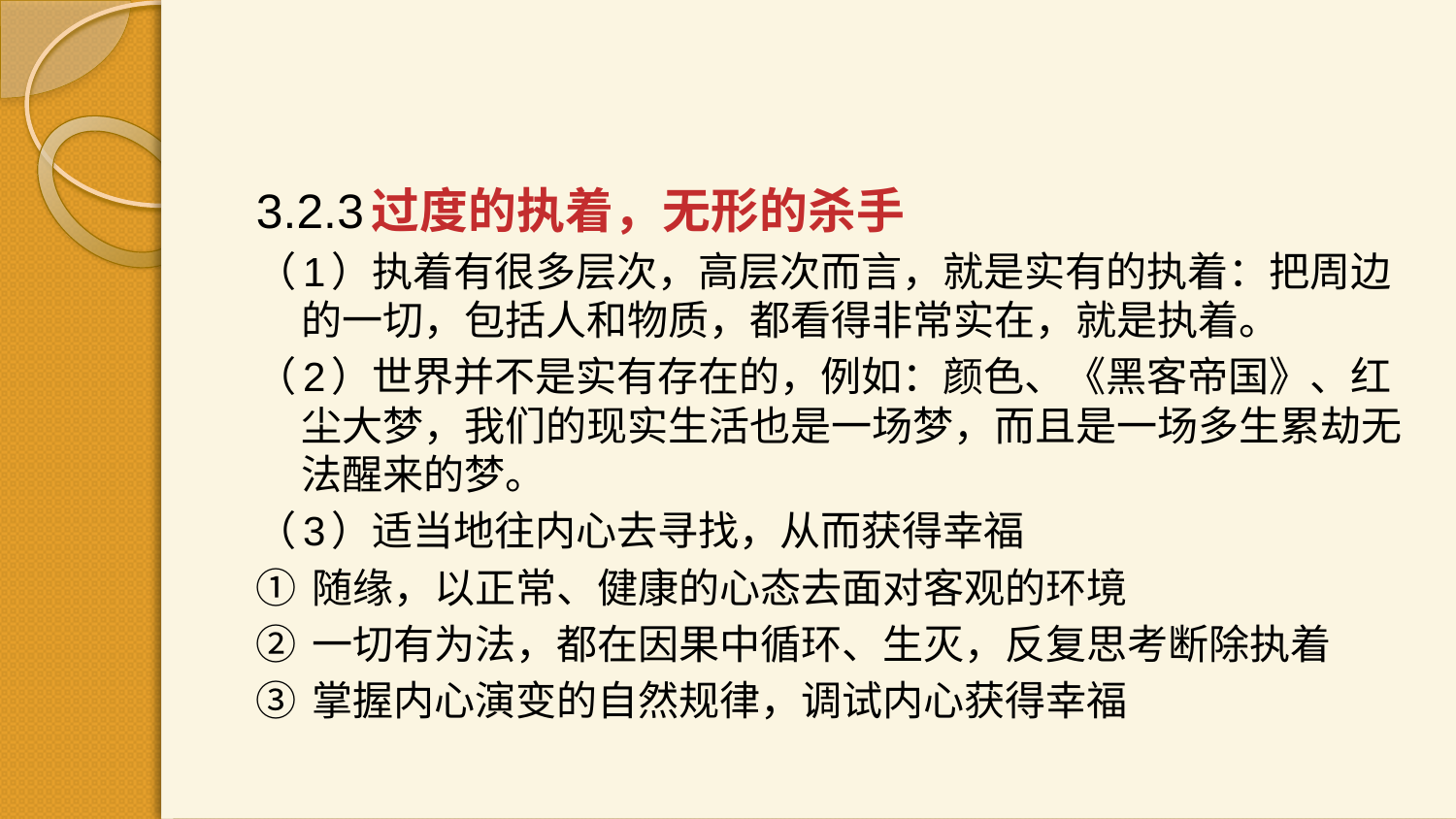

#
3.2.3过度的执着，无形的杀手
（1）执着有很多层次，高层次而言，就是实有的执着：把周边的一切，包括人和物质，都看得非常实在，就是执着。
（2）世界并不是实有存在的，例如：颜色、《黑客帝国》、红尘大梦，我们的现实生活也是一场梦，而且是一场多生累劫无法醒来的梦。
（3）适当地往内心去寻找，从而获得幸福
① 随缘，以正常、健康的心态去面对客观的环境
② 一切有为法，都在因果中循环、生灭，反复思考断除执着
③ 掌握内心演变的自然规律，调试内心获得幸福